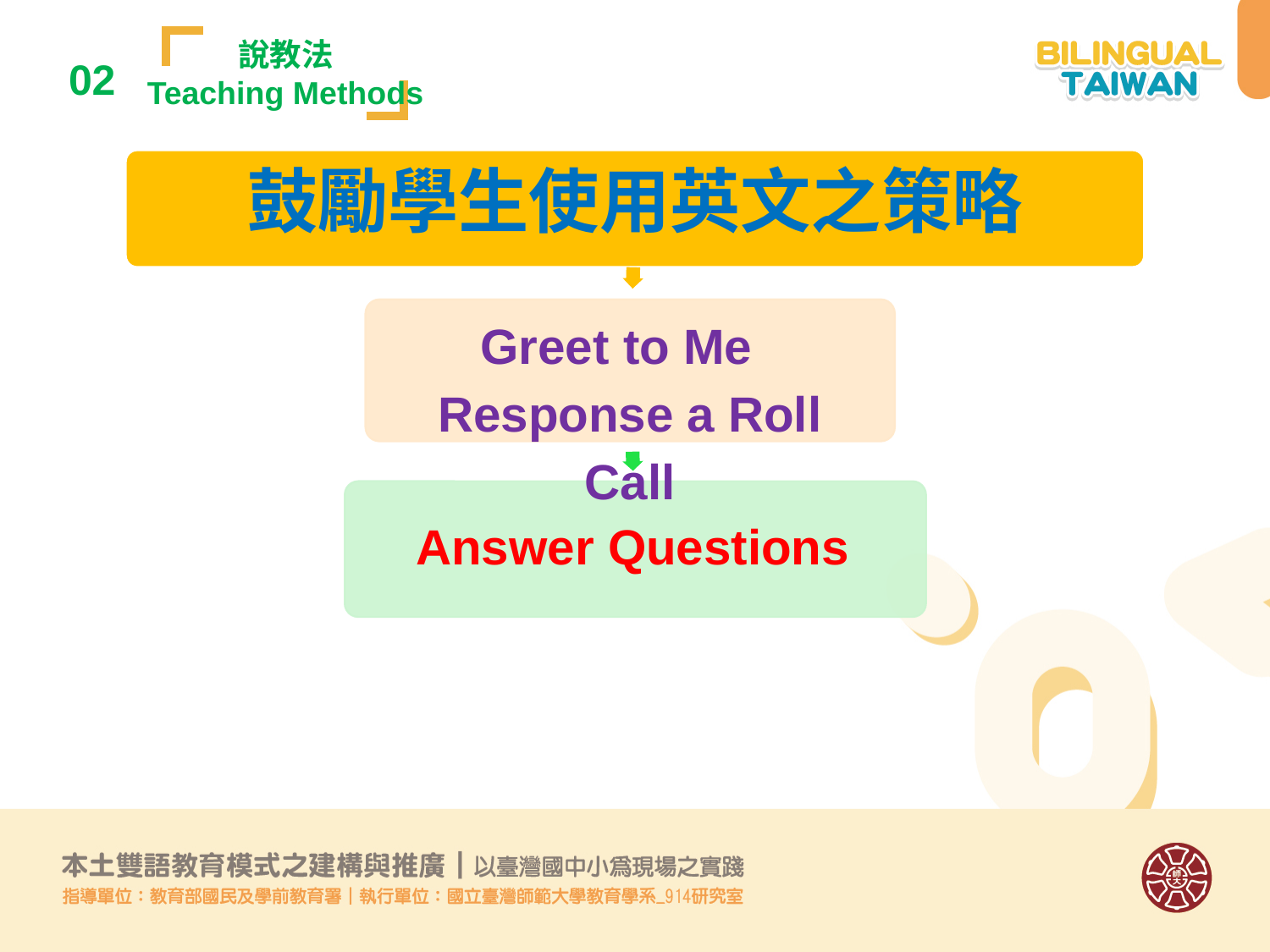

說教法
Teaching Methods

02
鼓勵學生使用英文之策略

Answer Questions

說課總結
Conclusion
Greet to Me
Response a Roll Call